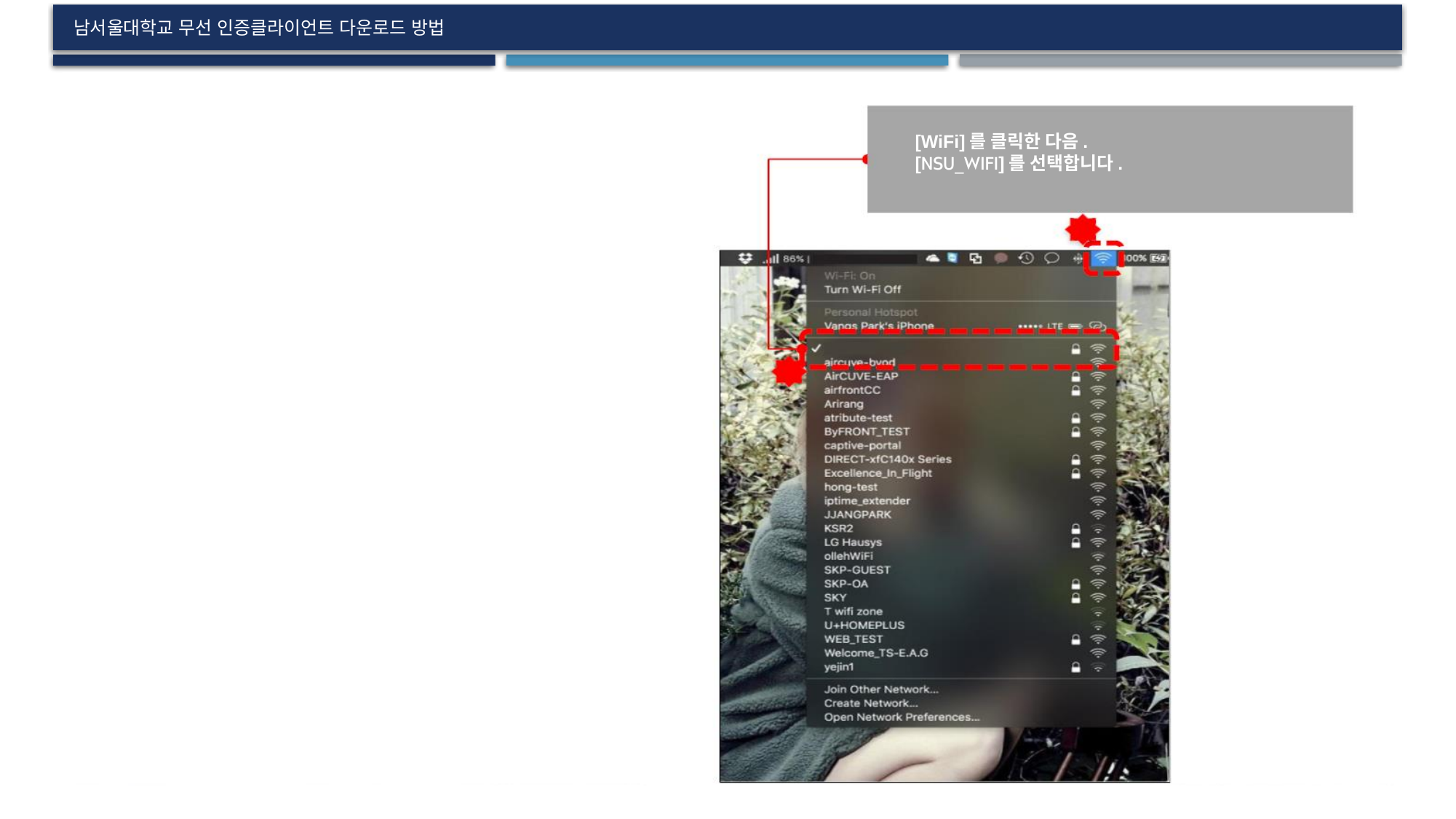

# 남서울대학교 무선 인증클라이언트 다운로드 방법

[WiFi]를 클릭한 다음.
[NSU_WIFI]를 선택합니다.